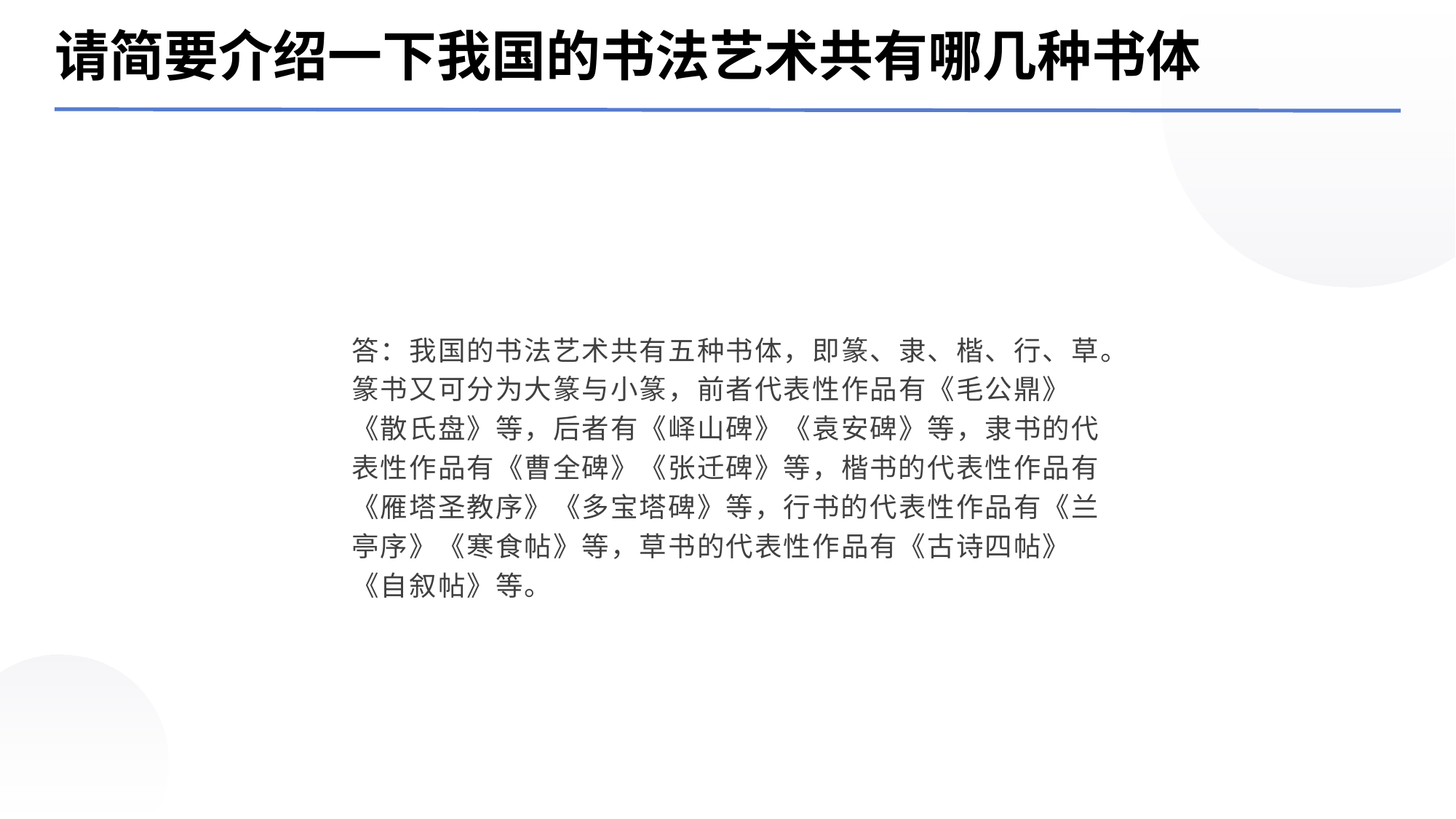

请简要介绍一下我国的书法艺术共有哪几种书体
答：我国的书法艺术共有五种书体，即篆、隶、楷、行、草。篆书又可分为大篆与小篆，前者代表性作品有《毛公鼎》《散氏盘》等，后者有《峄山碑》《袁安碑》等，隶书的代表性作品有《曹全碑》《张迁碑》等，楷书的代表性作品有《雁塔圣教序》《多宝塔碑》等，行书的代表性作品有《兰亭序》《寒食帖》等，草书的代表性作品有《古诗四帖》《自叙帖》等。